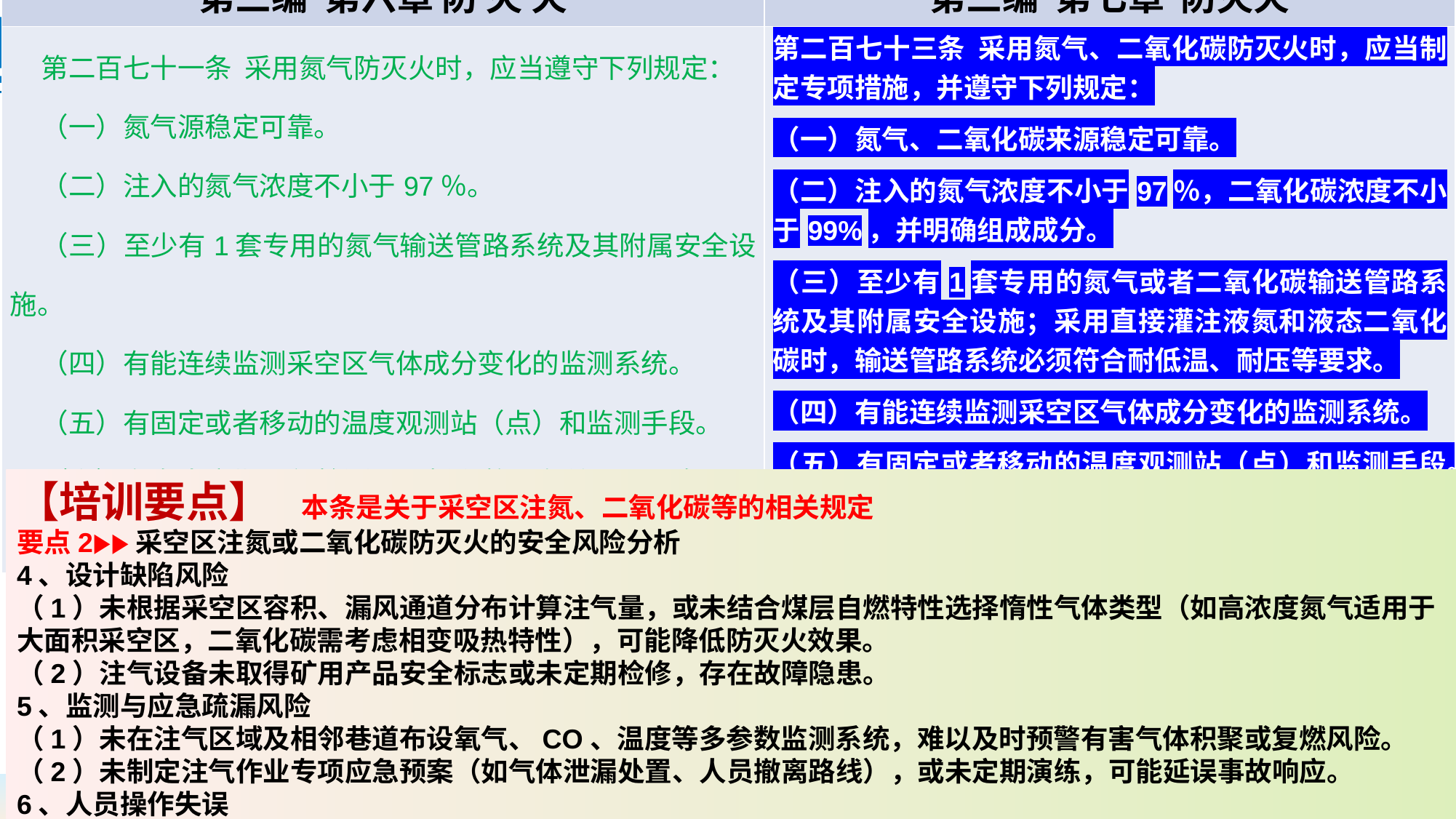

| 《煤矿安全规程》（2022版） | 《煤矿安全规程》（2025版） |
| --- | --- |
| 第三编 第六章 防 灭 火 | 第三编 第七章 防灭火 |
| 第二百七十一条 采用氮气防灭火时，应当遵守下列规定： （一）氮气源稳定可靠。 （二）注入的氮气浓度不小于97％。 （三）至少有1套专用的氮气输送管路系统及其附属安全设施。 （四）有能连续监测采空区气体成分变化的监测系统。 （五）有固定或者移动的温度观测站（点）和监测手段。 （六）有专人定期进行检测、分析和整理有关记录、发现问题及时报告处理等规章制度。 | 第二百七十三条 采用氮气、二氧化碳防灭火时，应当制定专项措施，并遵守下列规定： （一）氮气、二氧化碳来源稳定可靠。 （二）注入的氮气浓度不小于97％，二氧化碳浓度不小于99%，并明确组成成分。 （三）至少有1套专用的氮气或者二氧化碳输送管路系统及其附属安全设施；采用直接灌注液氮和液态二氧化碳时，输送管路系统必须符合耐低温、耐压等要求。 （四）有能连续监测采空区气体成分变化的监测系统。 （五）有固定或者移动的温度观测站（点）和监测手段。 （六）有专人定期进行检测、分析和整理有关记录、发现问题及时报告处理等规章制度。 |
【培训要点】    本条是关于采空区注氮、二氧化碳等的相关规定
要点2▶▶采空区注氮或二氧化碳防灭火的安全风险分析
4、‌设计缺陷风险‌
（1）未根据采空区容积、漏风通道分布计算注气量，或未结合煤层自燃特性选择惰性气体类型（如高浓度氮气适用于大面积采空区，二氧化碳需考虑相变吸热特性），可能降低防灭火效果。
（2）注气设备未取得矿用产品安全标志或未定期检修，存在故障隐患‌。
5、‌监测与应急疏漏风险‌
（1）未在注气区域及相邻巷道布设氧气、CO、温度等多参数监测系统，难以及时预警有害气体积聚或复燃风险‌。
（2）未制定注气作业专项应急预案（如气体泄漏处置、人员撤离路线），或未定期演练，可能延误事故响应‌。
6、‌人员操作失误‌
（1）注气作业未按规程控制注气速率或未实时记录压力数据，易引发气体超压或注入量不足。
（2）封闭施工期间未彻底撤离无关人员，导致窒息或中毒风险。